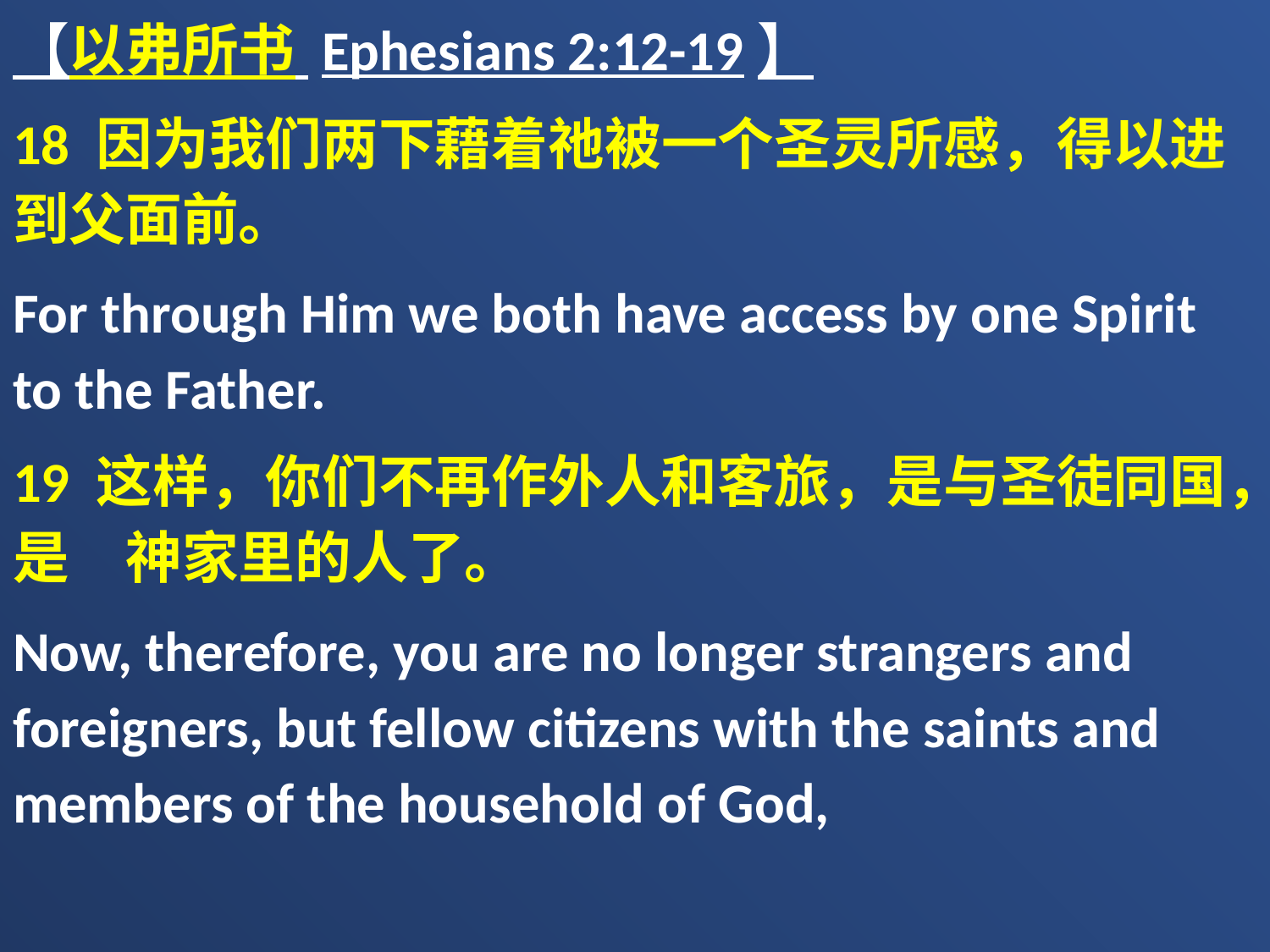

【以弗所书 Ephesians 2:12-19】
18 因为我们两下藉着祂被一个圣灵所感，得以进到父面前。
For through Him we both have access by one Spirit to the Father.
19 这样，你们不再作外人和客旅，是与圣徒同国，是　神家里的人了。
Now, therefore, you are no longer strangers and foreigners, but fellow citizens with the saints and members of the household of God,